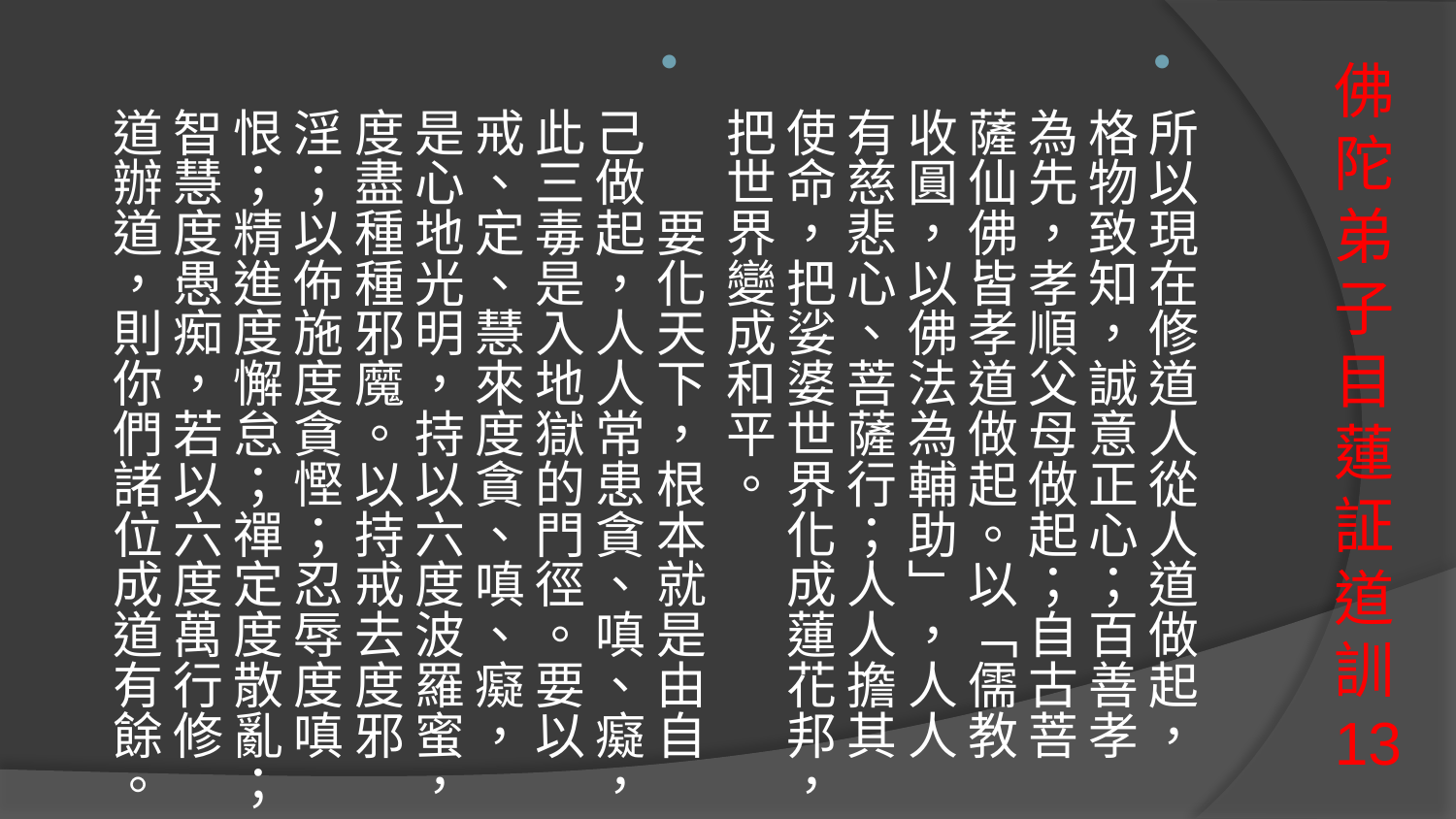

所以現在修道人從人道做起，格物致知，誠意正心；百善孝為先，孝順父母做起；自古菩薩仙佛皆孝道做起。以「儒教收圓，以佛法為輔助」，人人有慈悲心、菩薩行；人人擔其使命，把娑婆世界化成蓮花邦，把世界變成和平。
　　要化天下，根本就是由自己做起，人人常患貪、嗔、癡，此三毒是入地獄的門徑。要以戒、定、慧來度貪、嗔、癡，是心地光明，持以六度波羅蜜，度盡種種邪魔。以持戒去度邪淫；以佈施度貪慳；忍辱度嗔恨；精進度懈怠；禪定度散亂；智慧度愚痴，若以六度萬行修道辦道，則你們諸位成道有餘。

# 佛陀弟子目蓮証道訓13